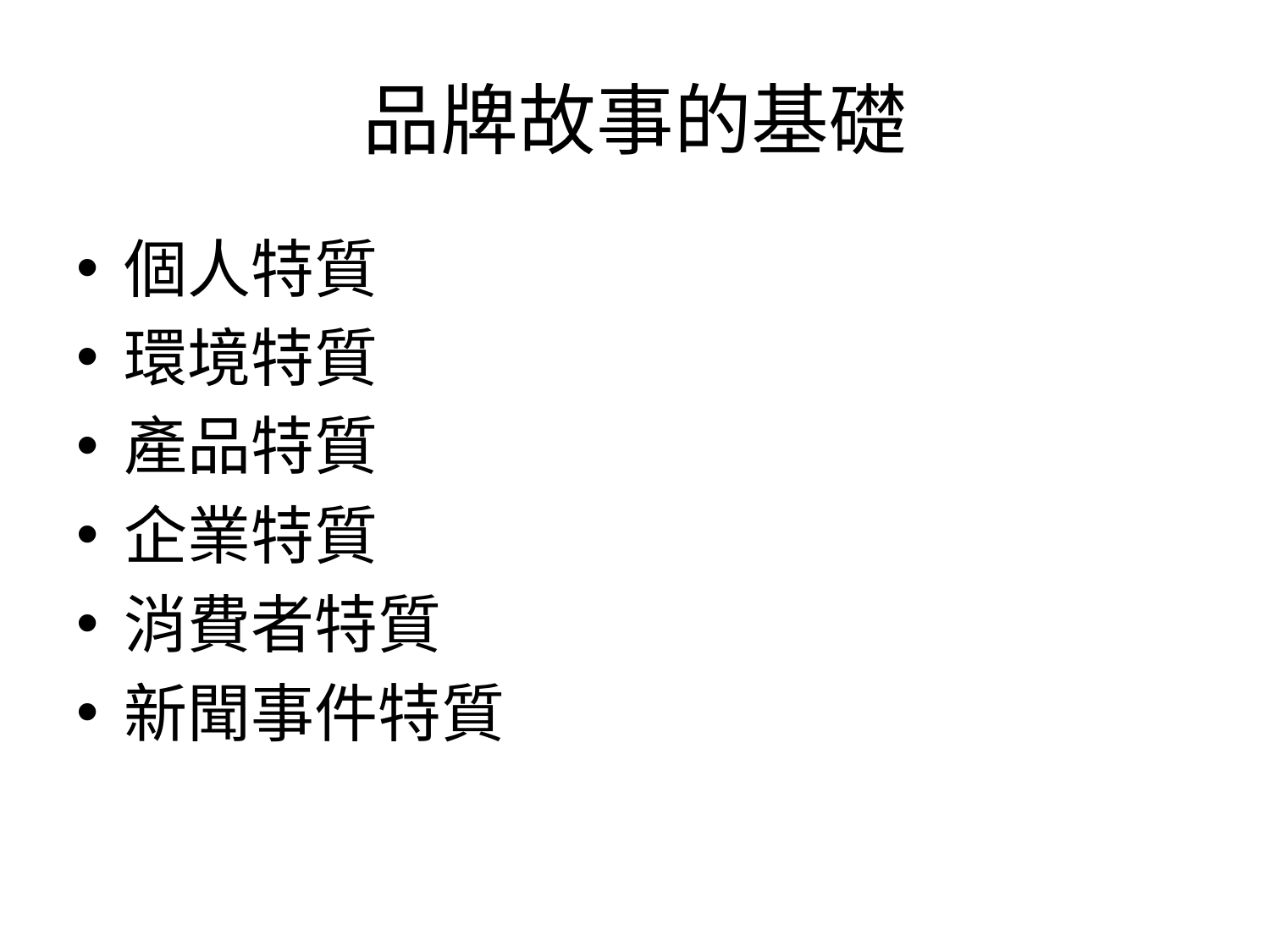

# 品牌故事的基礎
個人特質
環境特質
產品特質
企業特質
消費者特質
新聞事件特質